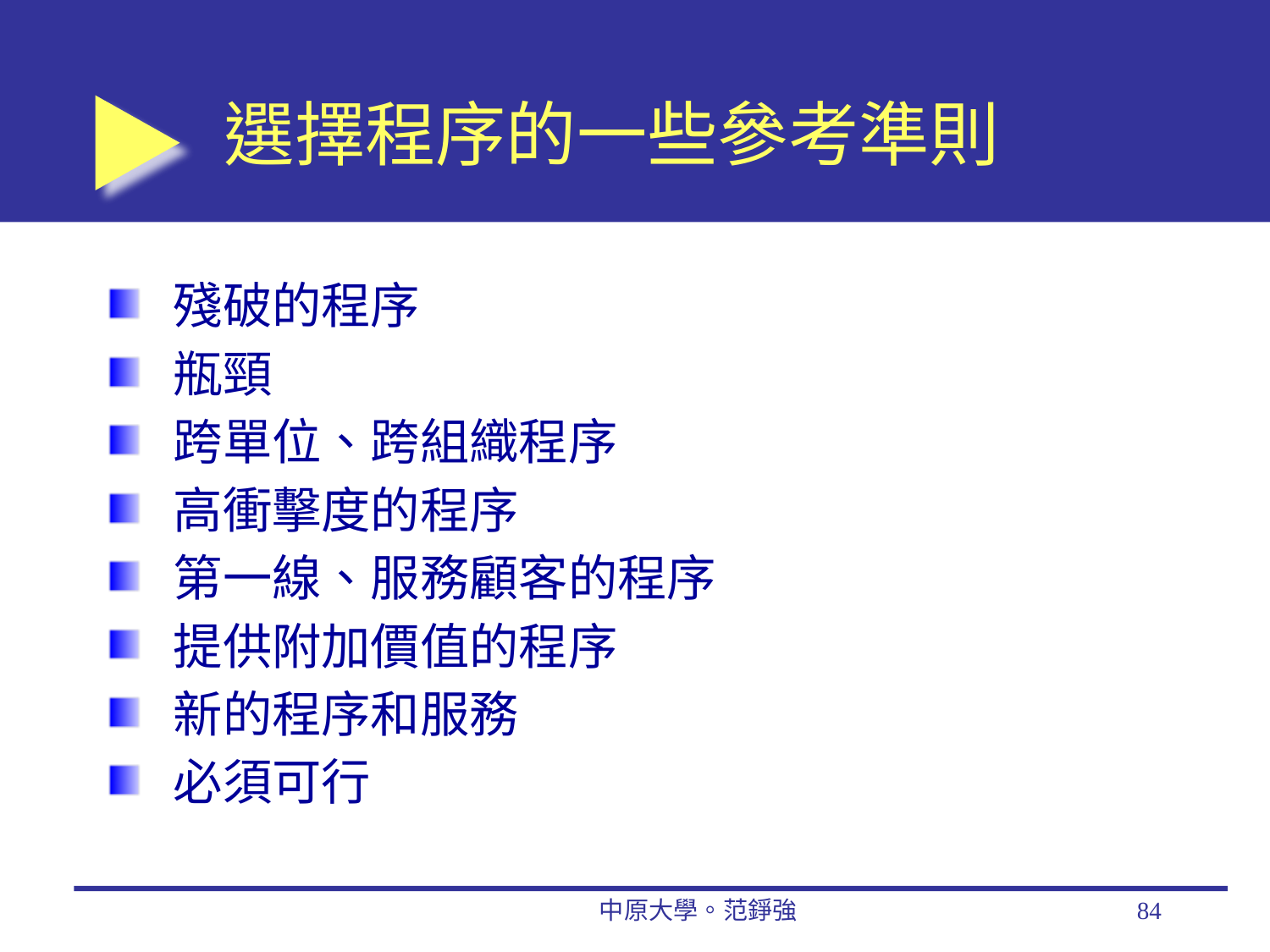

# 選擇程序的一些參考準則
殘破的程序
瓶頸
跨單位、跨組織程序
高衝擊度的程序
第一線、服務顧客的程序
提供附加價值的程序
新的程序和服務
必須可行
中原大學。范錚強
84